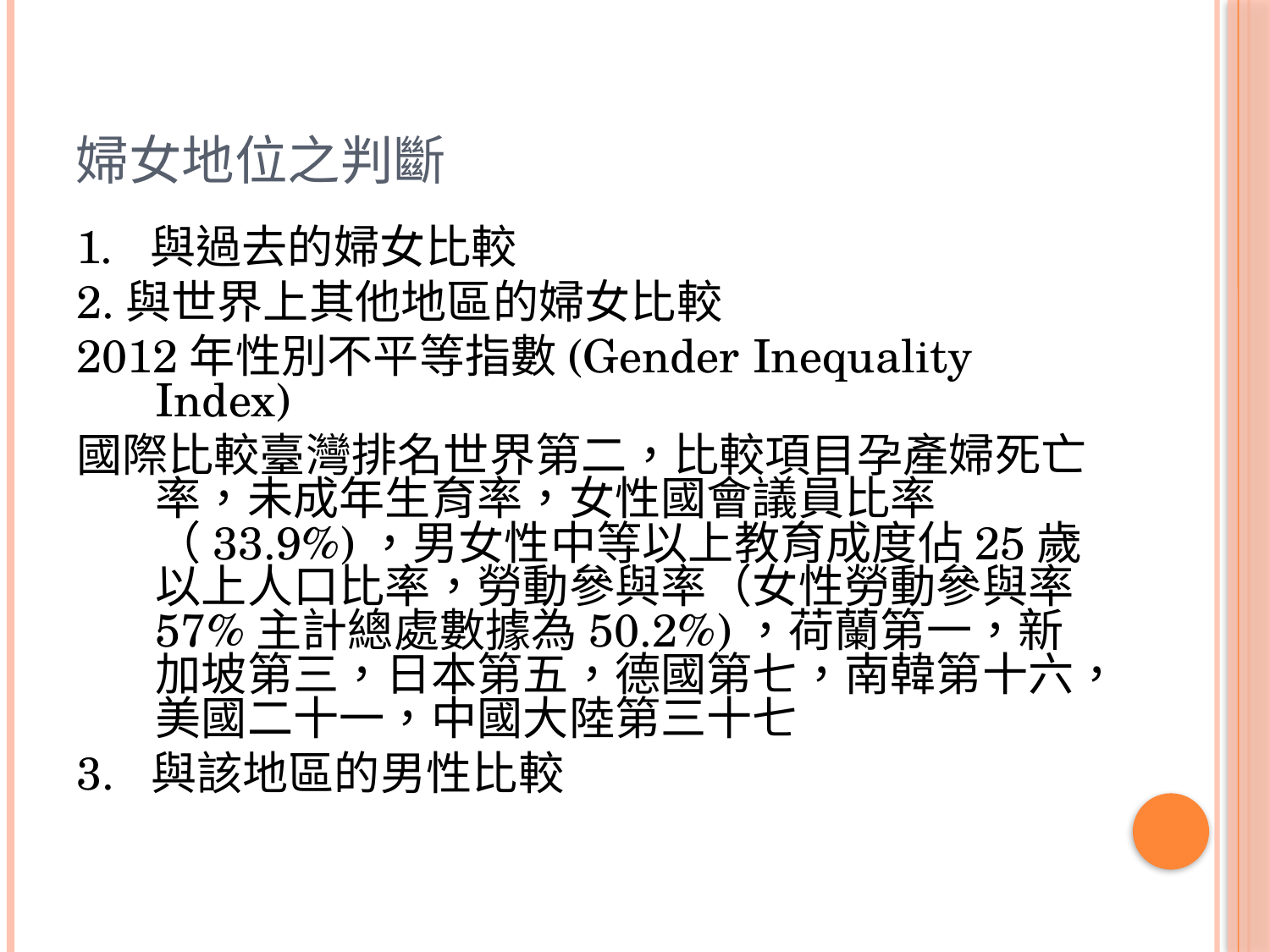

# 婦女地位之判斷
1.  與過去的婦女比較
2.與世界上其他地區的婦女比較
2012年性別不平等指數(Gender Inequality Index)
國際比較臺灣排名世界第二，比較項目孕產婦死亡率，未成年生育率，女性國會議員比率（33.9%)，男女性中等以上教育成度佔25歲以上人口比率，勞動參與率（女性勞動參與率57%主計總處數據為50.2%)，荷蘭第一，新加坡第三，日本第五，德國第七，南韓第十六，美國二十一，中國大陸第三十七
3.  與該地區的男性比較